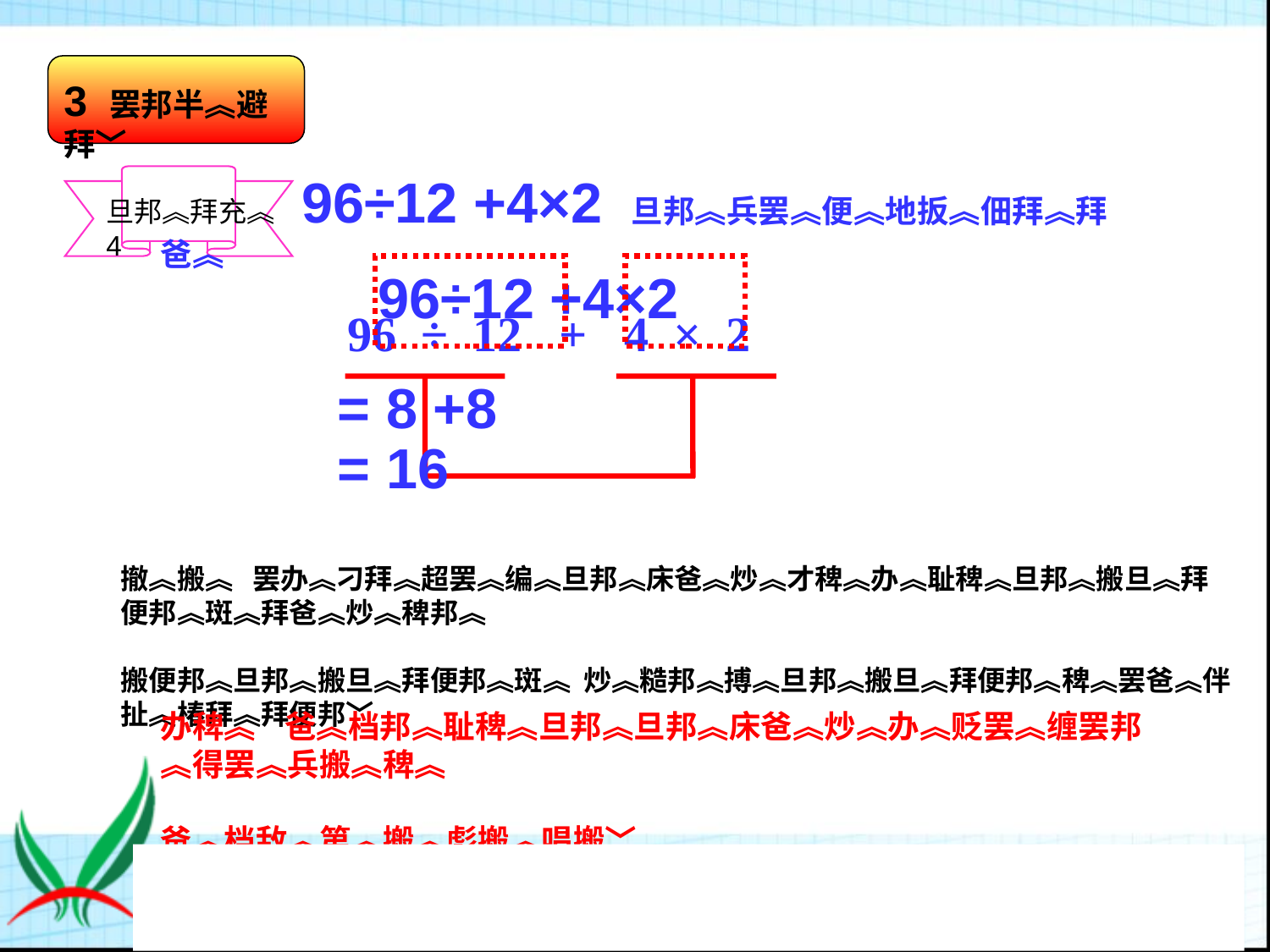

3 罢邦半︽避拜﹀
         96÷12 +4×2 旦邦︽兵罢︽便︽地扳︽佃拜︽拜爸︽

旦邦︽拜充︽  4

96÷12 +4×2
96  ÷  12   +   4  ×  2
= 8 +8

= 16
撤︽搬︽   罢办︽刁拜︽超罢︽编︽旦邦︽床爸︽炒︽才稗︽办︽耻稗︽旦邦︽搬旦︽拜便邦︽斑︽拜爸︽炒︽稗邦︽

搬便邦︽旦邦︽搬旦︽拜便邦︽斑︽  炒︽糙邦︽搏︽旦邦︽搬旦︽拜便邦︽稗︽罢爸︽伴扯︽椿拜︽拜便邦﹀

办稗︽    爸︽档邦︽耻稗︽旦邦︽旦邦︽床爸︽炒︽办︽贬罢︽缠罢邦︽得罢︽兵搬︽稗︽

爸︽档敌︽第︽搬︽彪搬︽唱搬﹀